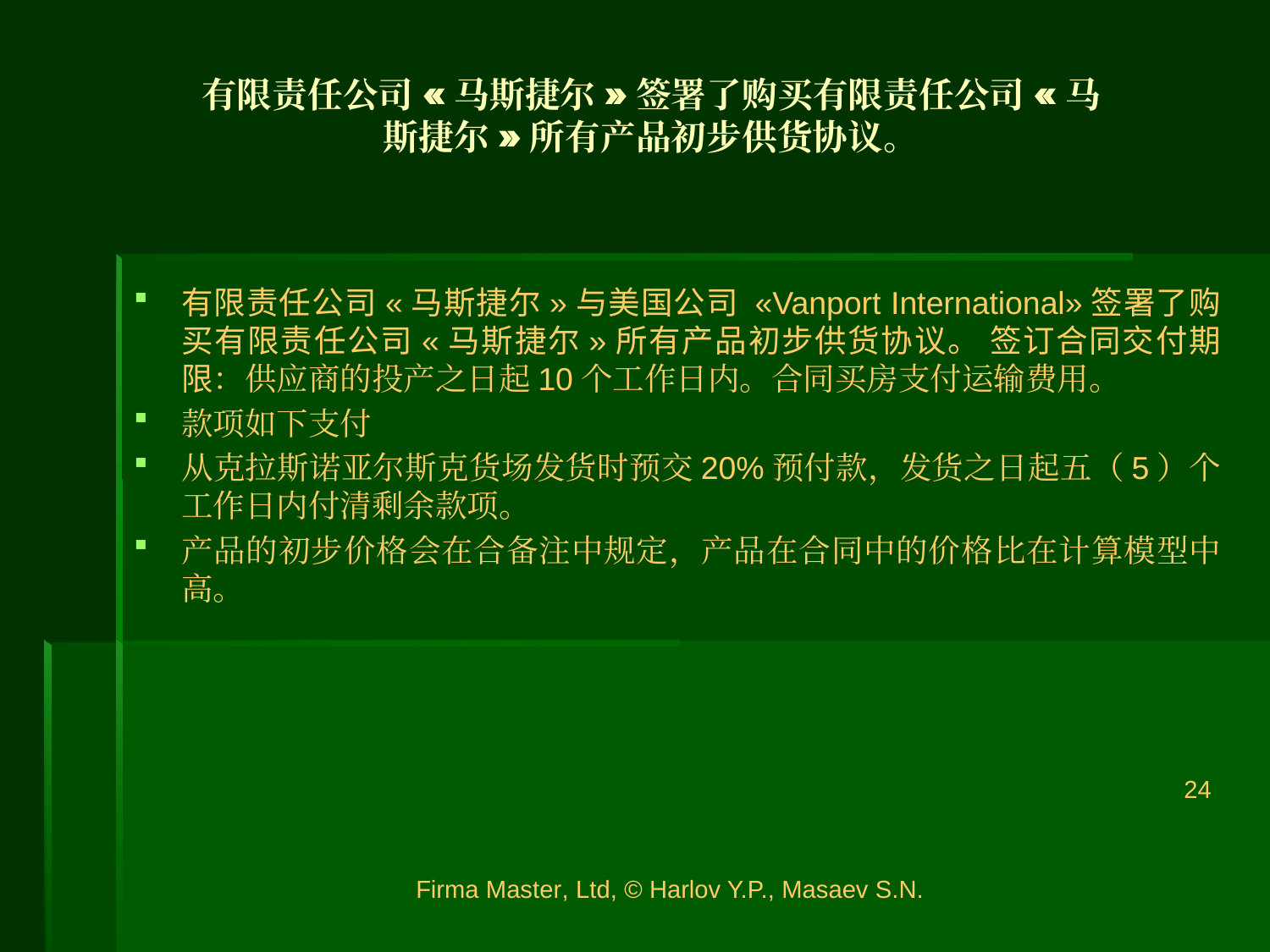

有限责任公司«马斯捷尔»签署了购买有限责任公司«马斯捷尔»所有产品初步供货协议。
有限责任公司«马斯捷尔»与美国公司 «Vanport International»签署了购买有限责任公司«马斯捷尔»所有产品初步供货协议。 签订合同交付期限：供应商的投产之日起10个工作日内。合同买房支付运输费用。
款项如下支付
从克拉斯诺亚尔斯克货场发货时预交20%预付款，发货之日起五（5）个工作日内付清剩余款项。
产品的初步价格会在合备注中规定，产品在合同中的价格比在计算模型中高。
24
Firma Master, Ltd, © Harlov Y.P., Masaev S.N.